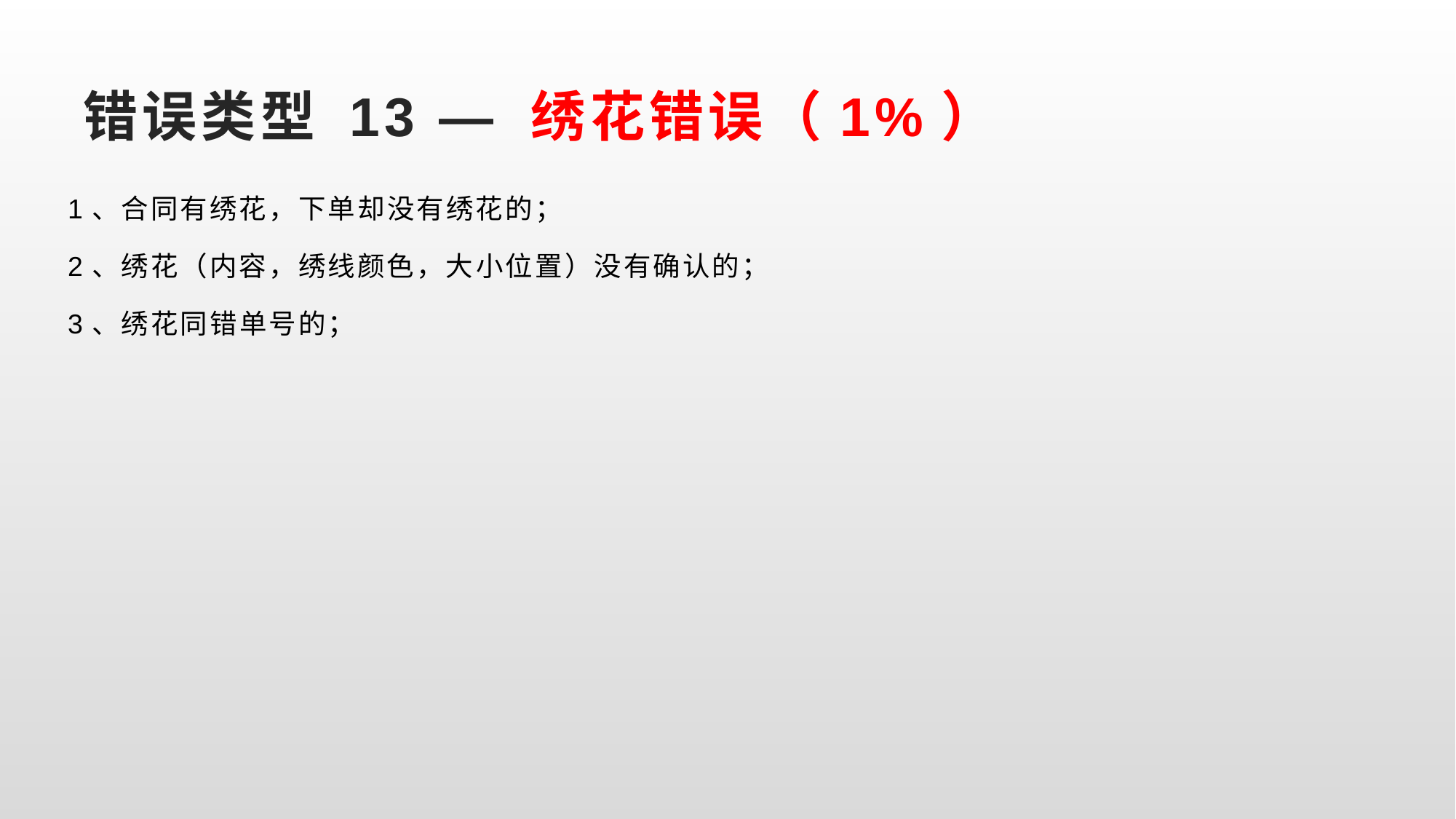

# 错误类型 13 — 绣花错误（1%）
1、合同有绣花，下单却没有绣花的；
2、绣花（内容，绣线颜色，大小位置）没有确认的；
3、绣花同错单号的；
55